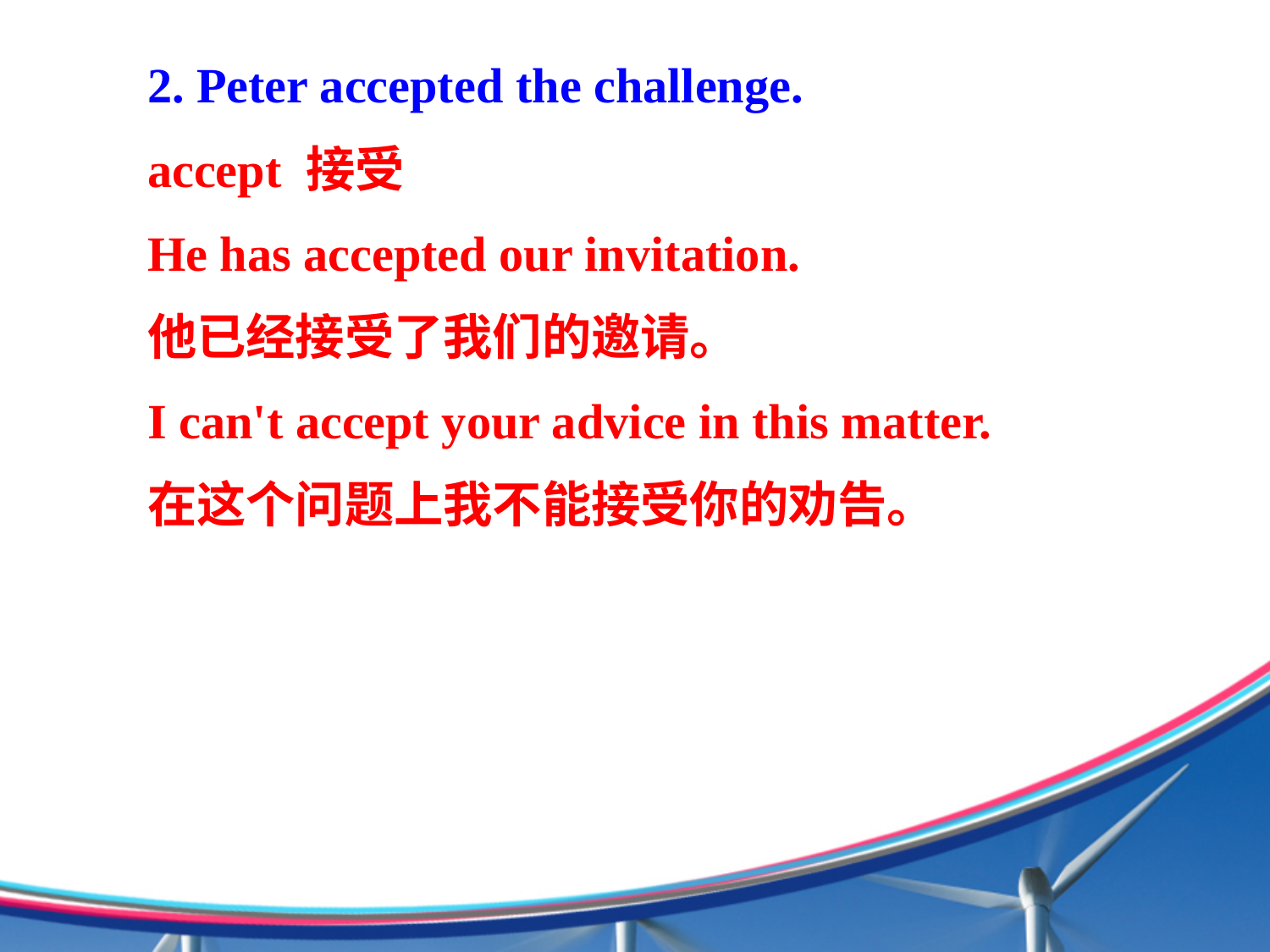

2. Peter accepted the challenge.
accept 接受
He has accepted our invitation.
他已经接受了我们的邀请。
I can't accept your advice in this matter.
在这个问题上我不能接受你的劝告。